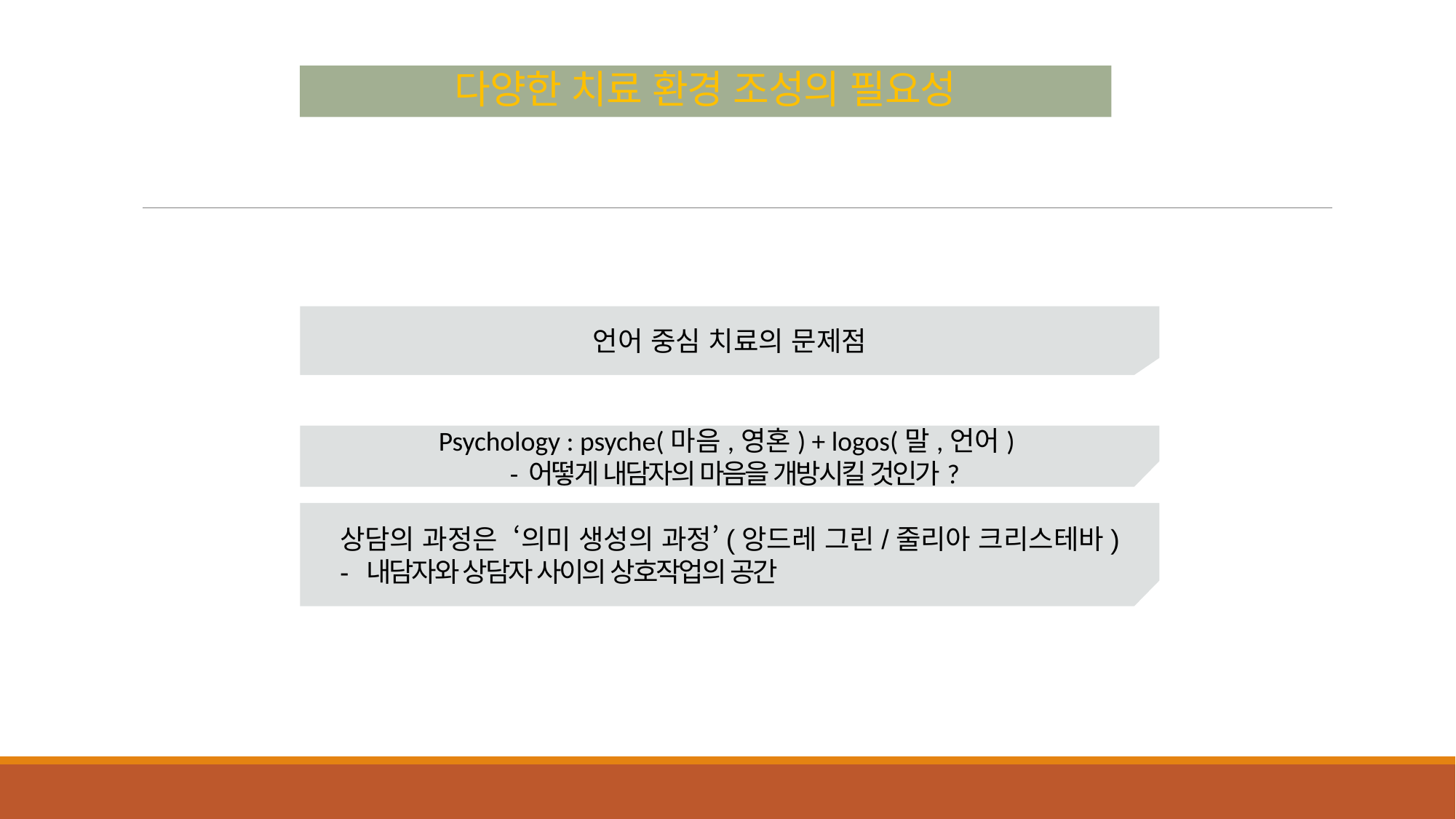

# 다양한 치료 환경 조성의 필요성
언어 중심 치료의 문제점
Psychology : psyche(마음,영혼) + logos(말,언어)
  - 어떻게 내담자의 마음을 개방시킬 것인가?
상담의 과정은  ‘의미 생성의 과정’(앙드레 그린/줄리아 크리스테바)
-  내담자와 상담자 사이의 상호작업의 공간